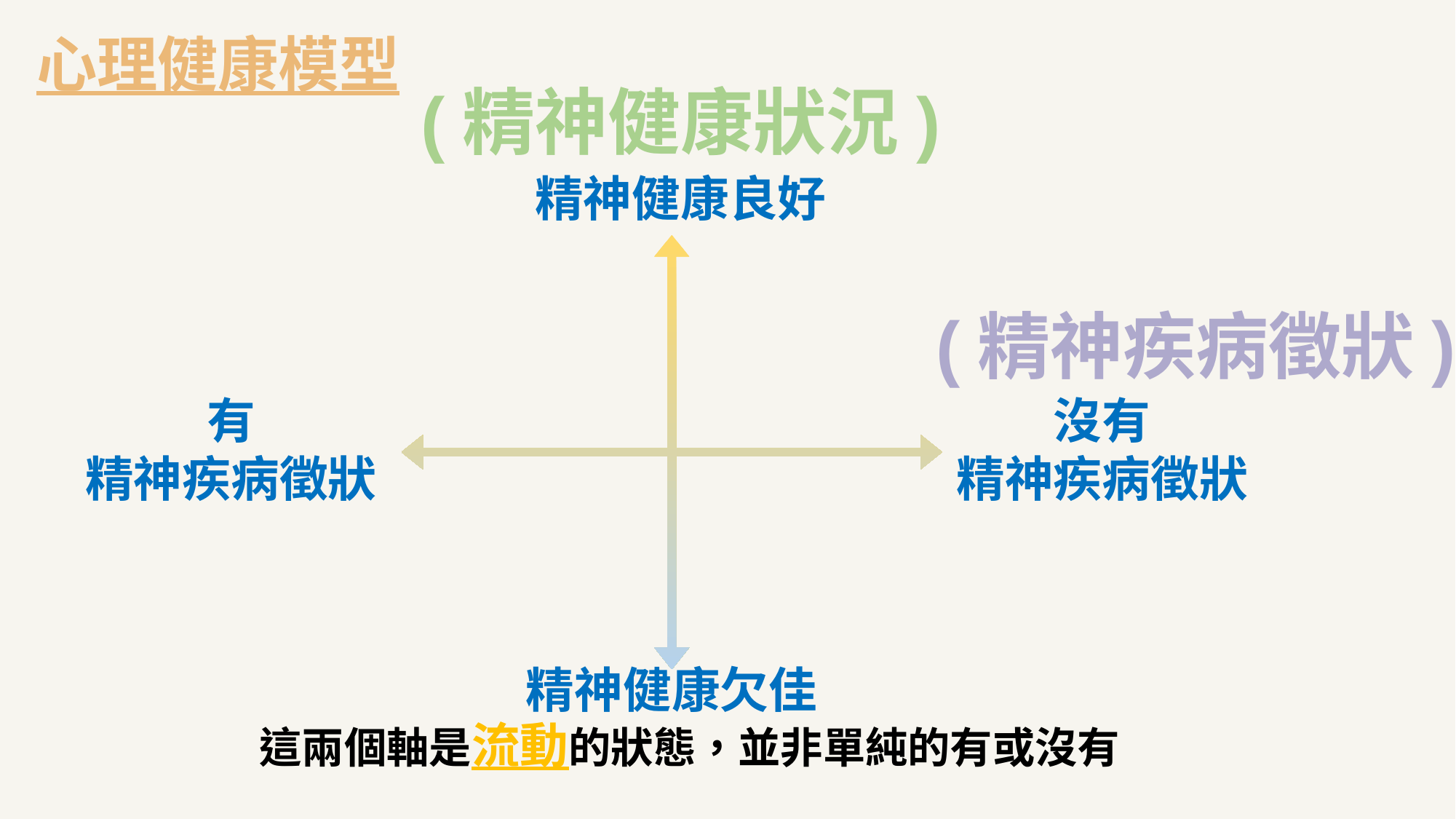

心理健康模型
(精神健康狀況)
精神健康良好

(精神疾病徵狀)
有
精神疾病徵狀
沒有
精神疾病徵狀
精神健康欠佳
這兩個軸是流動的狀態，並非單純的有或沒有